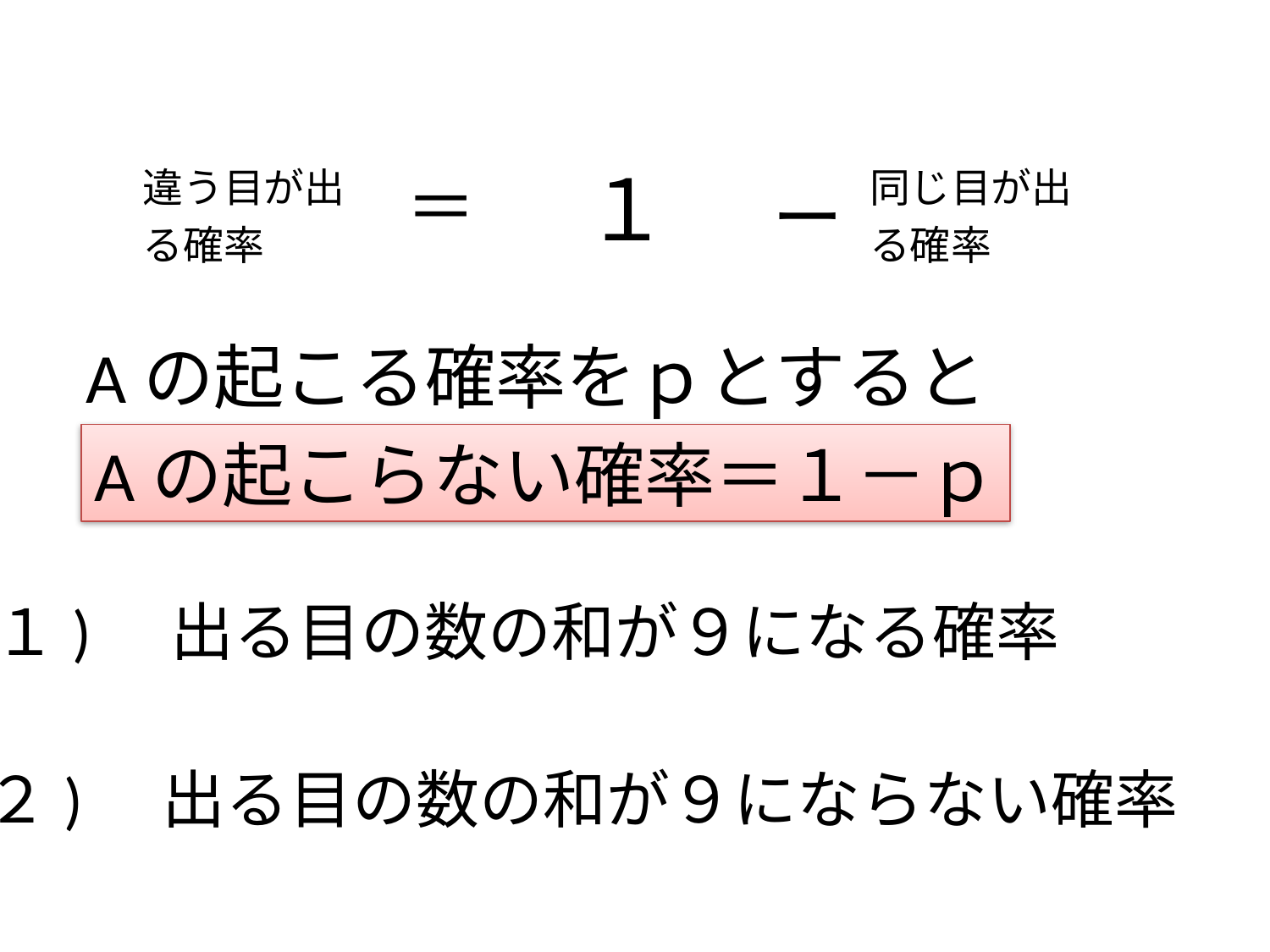

すべての目が出る確率
１
違う目が出
る確率
＝
同じ目が出
る確率
ー
Aの起こる確率をｐとすると
Aの起こらない確率＝１－ｐ
(１)　出る目の数の和が９になる確率
(２)　出る目の数の和が９にならない確率